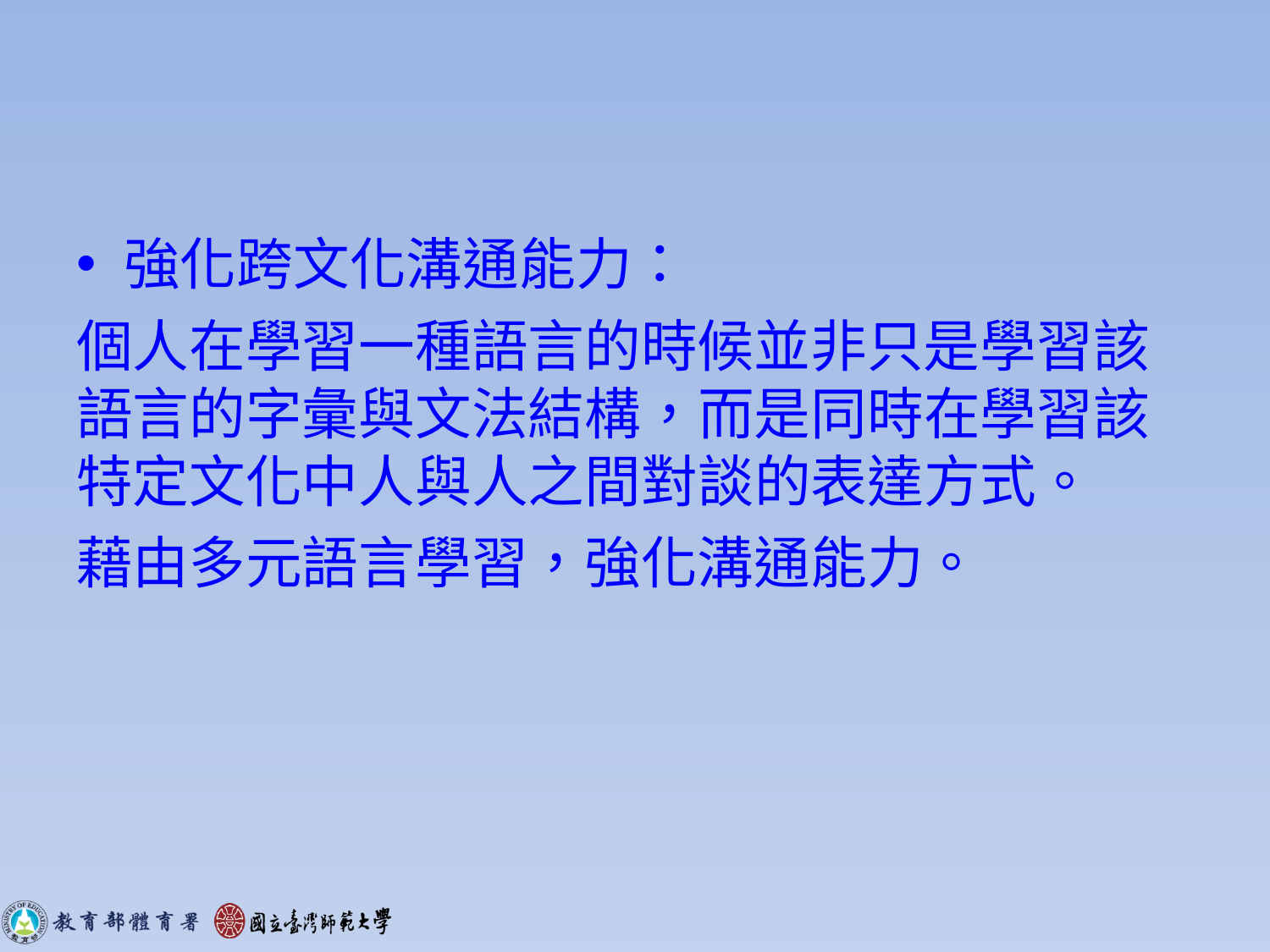

#
強化跨文化溝通能力：
個人在學習一種語言的時候並非只是學習該語言的字彙與文法結構，而是同時在學習該特定文化中人與人之間對談的表達方式。
藉由多元語言學習，強化溝通能力。